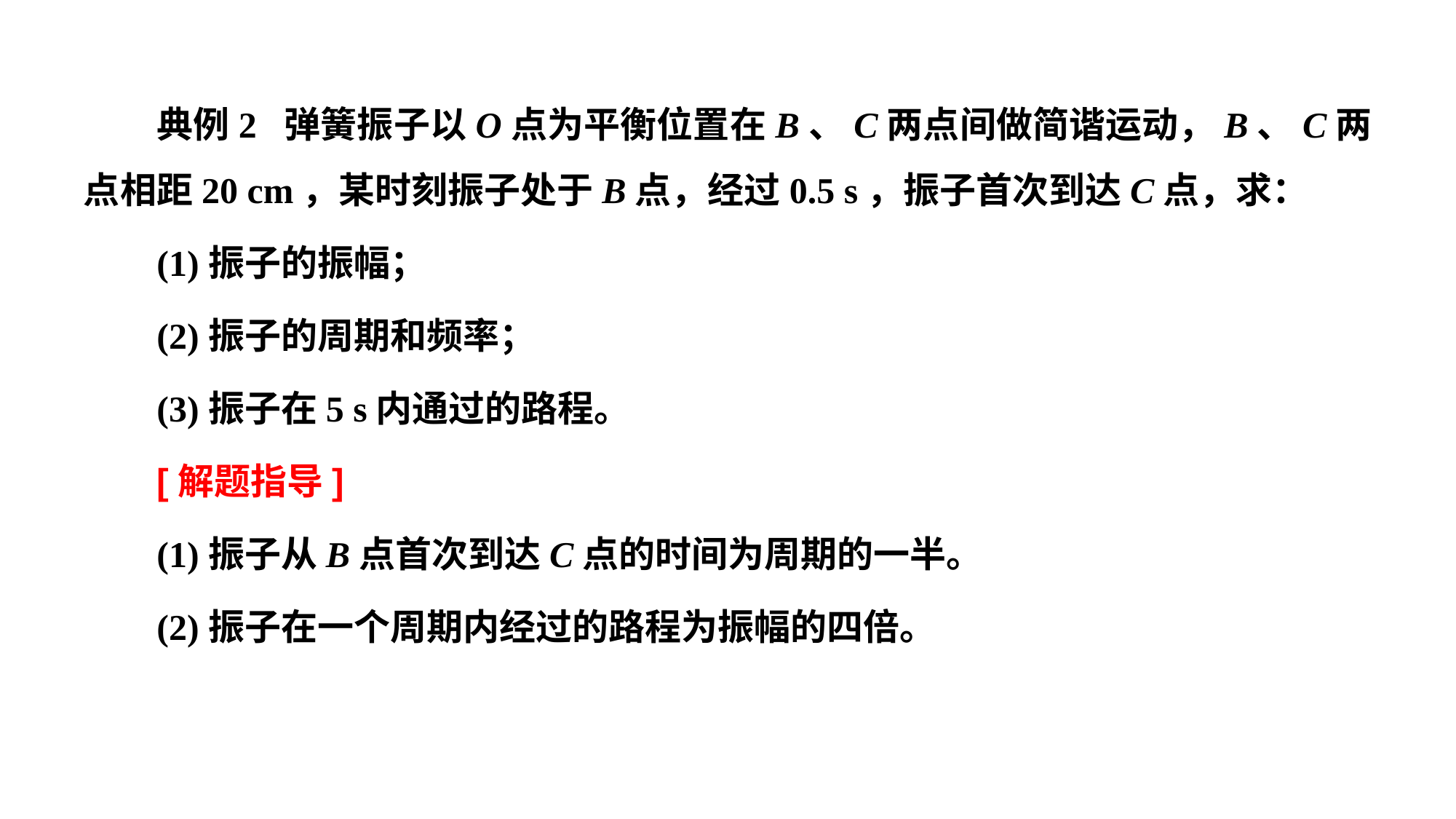

典例2  弹簧振子以O点为平衡位置在B、C两点间做简谐运动，B、C两点相距20 cm，某时刻振子处于B点，经过0.5 s，振子首次到达C点，求：
(1)振子的振幅；
(2)振子的周期和频率；
(3)振子在5 s内通过的路程。
[解题指导]
(1)振子从B点首次到达C点的时间为周期的一半。
(2)振子在一个周期内经过的路程为振幅的四倍。